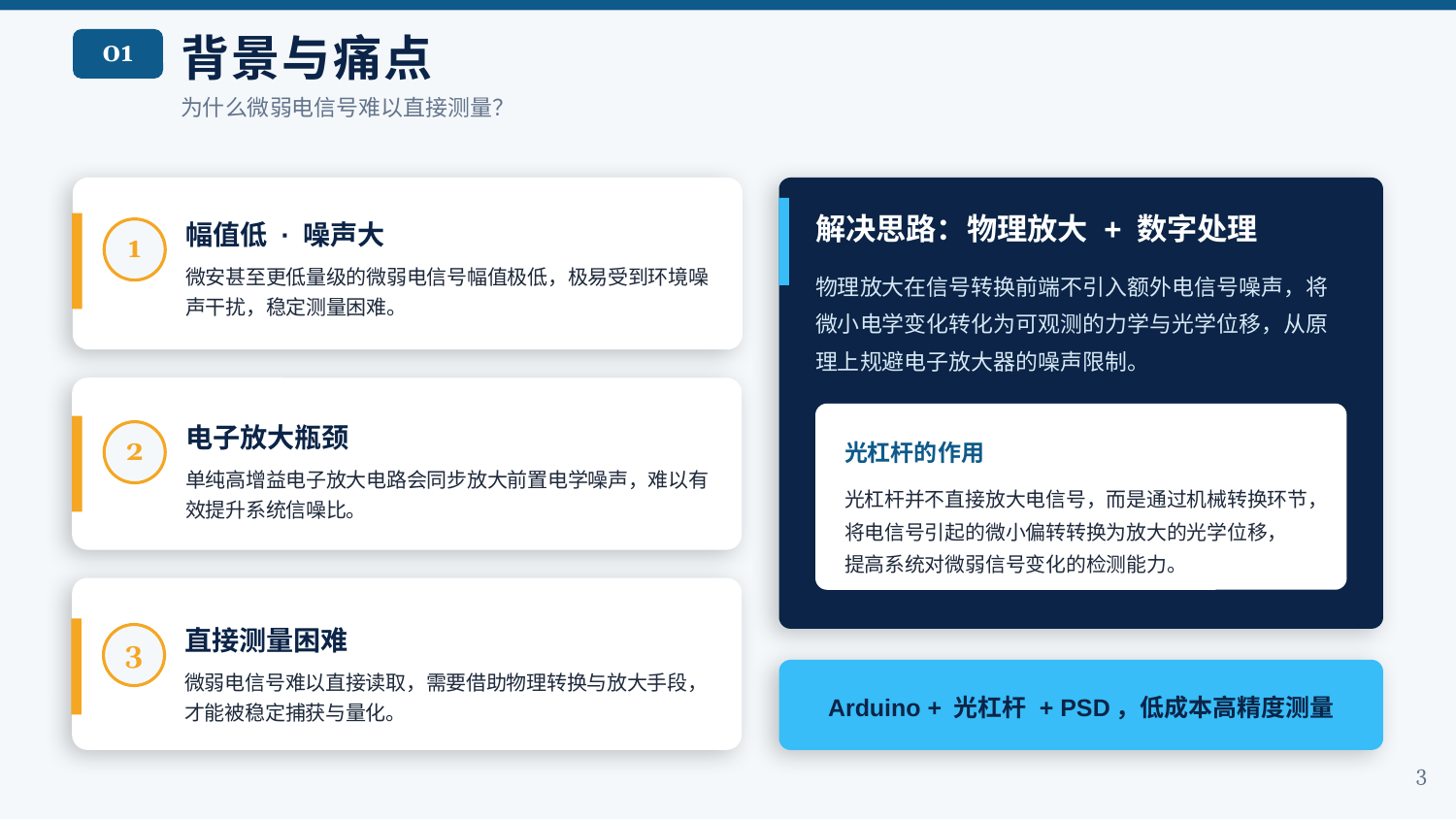

背景与痛点

01
为什么微弱电信号难以直接测量？

解决思路：物理放大 + 数字处理
幅值低 · 噪声大

1
微安甚至更低量级的微弱电信号幅值极低，极易受到环境噪声干扰，稳定测量困难。
物理放大在信号转换前端不引入额外电信号噪声，将微小电学变化转化为可观测的力学与光学位移，从原理上规避电子放大器的噪声限制。

电子放大瓶颈

2
光杠杆的作用
单纯高增益电子放大电路会同步放大前置电学噪声，难以有效提升系统信噪比。
光杠杆并不直接放大电信号，而是通过机械转换环节，
将电信号引起的微小偏转转换为放大的光学位移，
提高系统对微弱信号变化的检测能力。

直接测量困难

3

Arduino + 光杠杆 + PSD，低成本高精度测量
微弱电信号难以直接读取，需要借助物理转换与放大手段，才能被稳定捕获与量化。
3